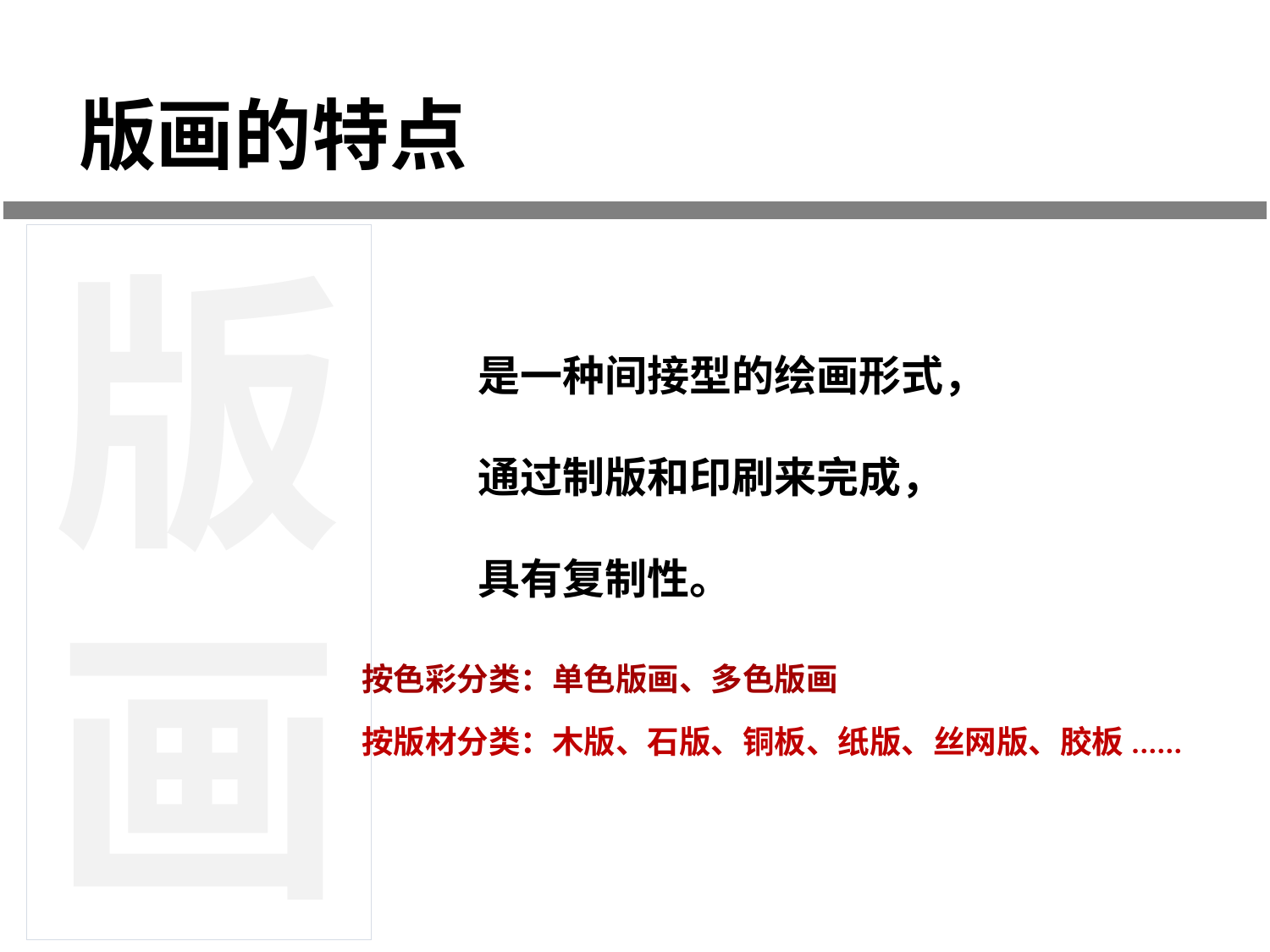

版画的特点
版画
是一种间接型的绘画形式，

通过制版和印刷来完成，

具有复制性。
按色彩分类：单色版画、多色版画
按版材分类：木版、石版、铜板、纸版、丝网版、胶板......